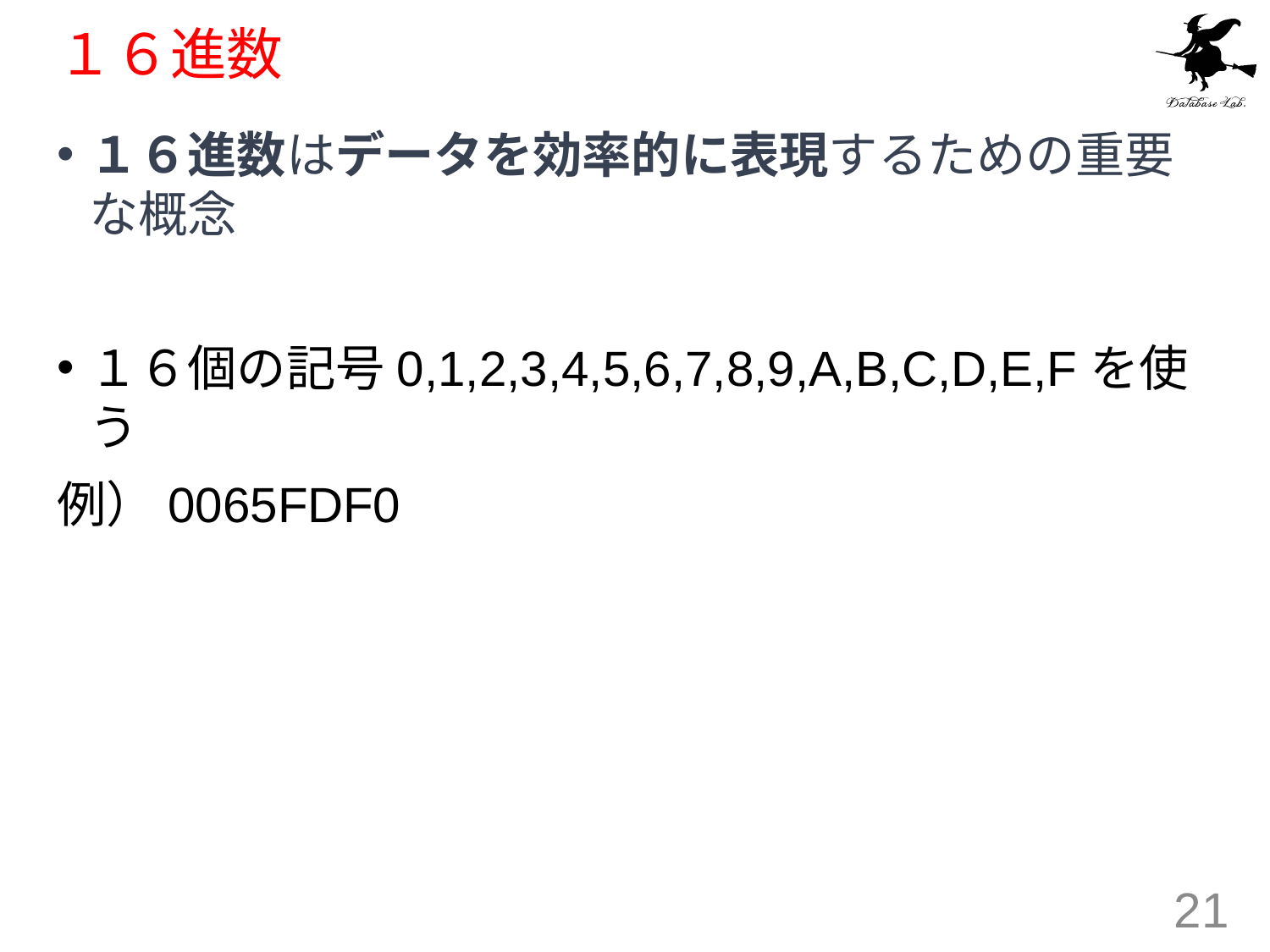

# １６進数
１６進数はデータを効率的に表現するための重要な概念

１６個の記号0,1,2,3,4,5,6,7,8,9,A,B,C,D,E,Fを使う
例）0065FDF0

21